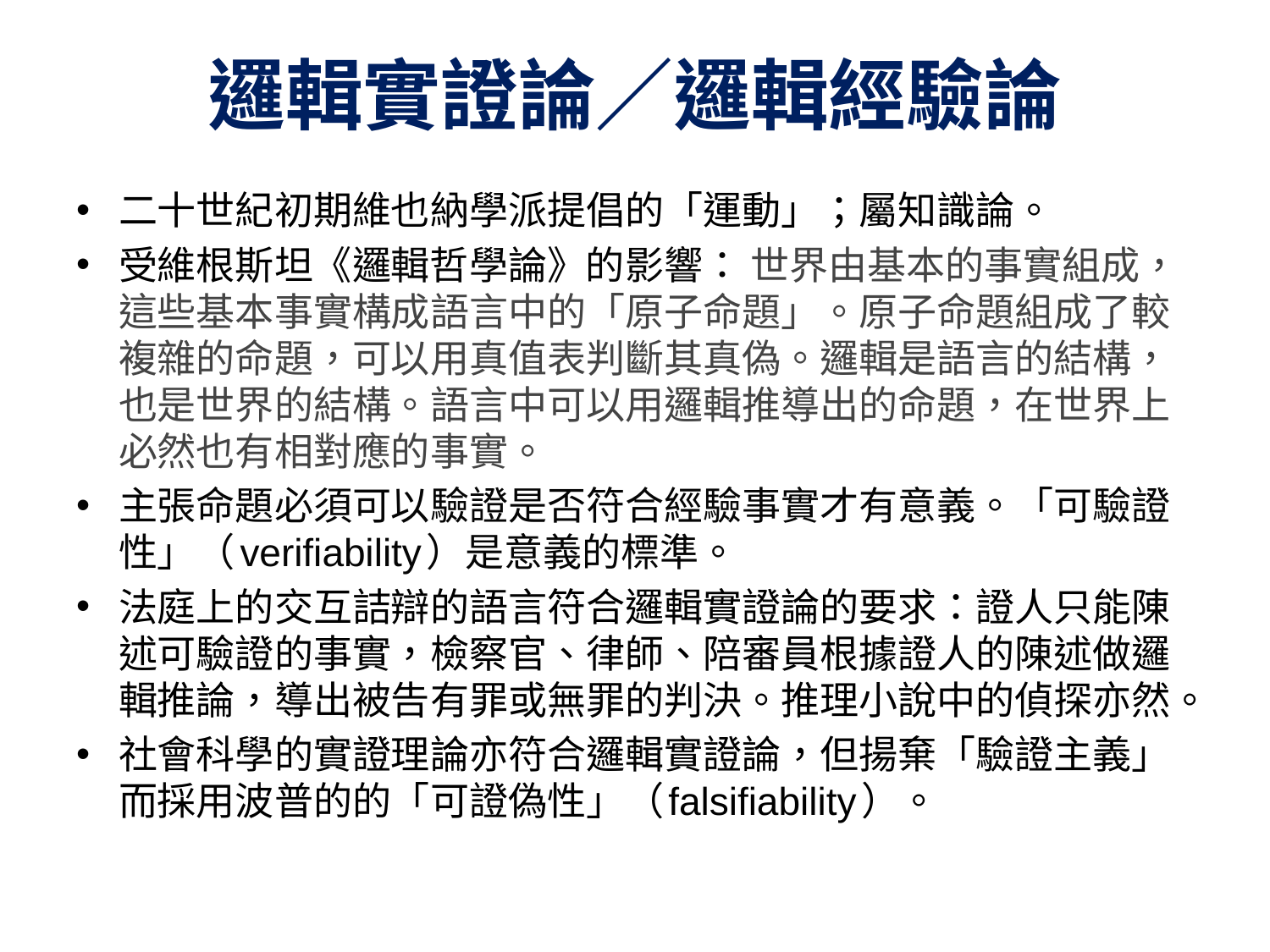

# 邏輯實證論／邏輯經驗論
二十世紀初期維也納學派提倡的「運動」；屬知識論。
受維根斯坦《邏輯哲學論》的影響： 世界由基本的事實組成，這些基本事實構成語言中的「原子命題」。原子命題組成了較複雜的命題，可以用真值表判斷其真偽。邏輯是語言的結構，也是世界的結構。語言中可以用邏輯推導出的命題，在世界上必然也有相對應的事實。
主張命題必須可以驗證是否符合經驗事實才有意義。「可驗證性」（verifiability）是意義的標準。
法庭上的交互詰辯的語言符合邏輯實證論的要求：證人只能陳述可驗證的事實，檢察官、律師、陪審員根據證人的陳述做邏輯推論，導出被告有罪或無罪的判決。推理小說中的偵探亦然。
社會科學的實證理論亦符合邏輯實證論，但揚棄「驗證主義」而採用波普的的「可證偽性」（falsifiability）。